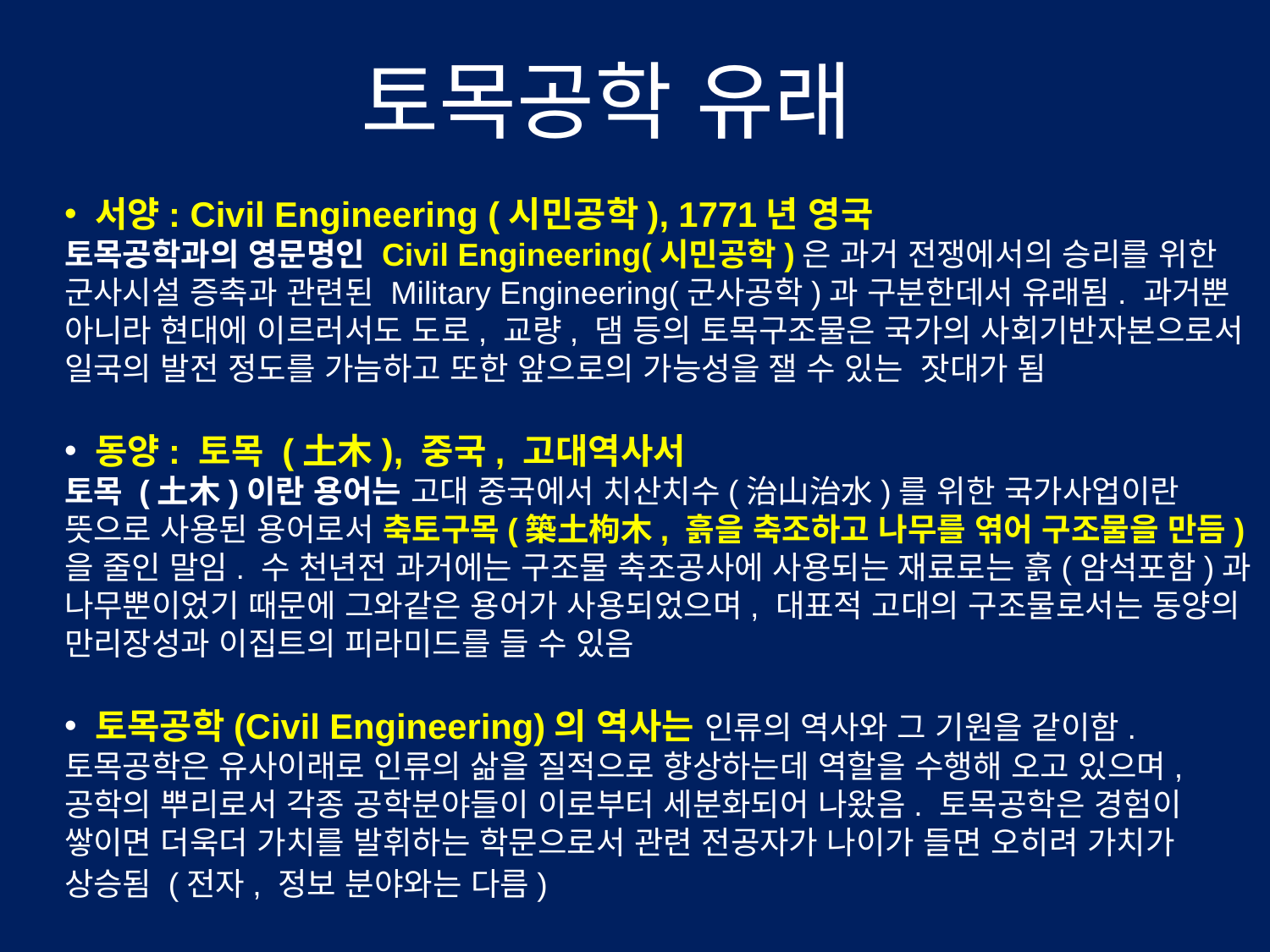

# 토목공학 유래

 서양: Civil Engineering (시민공학), 1771년 영국
토목공학과의 영문명인 Civil Engineering(시민공학)은 과거 전쟁에서의 승리를 위한 군사시설 증축과 관련된 Military Engineering(군사공학)과 구분한데서 유래됨. 과거뿐 아니라 현대에 이르러서도 도로, 교량, 댐 등의 토목구조물은 국가의 사회기반자본으로서 일국의 발전 정도를 가늠하고 또한 앞으로의 가능성을 잴 수 있는  잣대가 됨

 동양: 토목 (土木), 중국, 고대역사서
토목 (土木)이란 용어는 고대 중국에서 치산치수(治山治水)를 위한 국가사업이란 뜻으로 사용된 용어로서 축토구목(築土枸木, 흙을 축조하고 나무를 엮어 구조물을 만듬)을 줄인 말임. 수 천년전 과거에는 구조물 축조공사에 사용되는 재료로는 흙(암석포함)과 나무뿐이었기 때문에 그와같은 용어가 사용되었으며, 대표적 고대의 구조물로서는 동양의 만리장성과 이집트의 피라미드를 들 수 있음

 토목공학(Civil Engineering)의 역사는 인류의 역사와 그 기원을 같이함. 토목공학은 유사이래로 인류의 삶을 질적으로 향상하는데 역할을 수행해 오고 있으며, 공학의 뿌리로서 각종 공학분야들이 이로부터 세분화되어 나왔음. 토목공학은 경험이 쌓이면 더욱더 가치를 발휘하는 학문으로서 관련 전공자가 나이가 들면 오히려 가치가 상승됨 (전자, 정보 분야와는 다름)